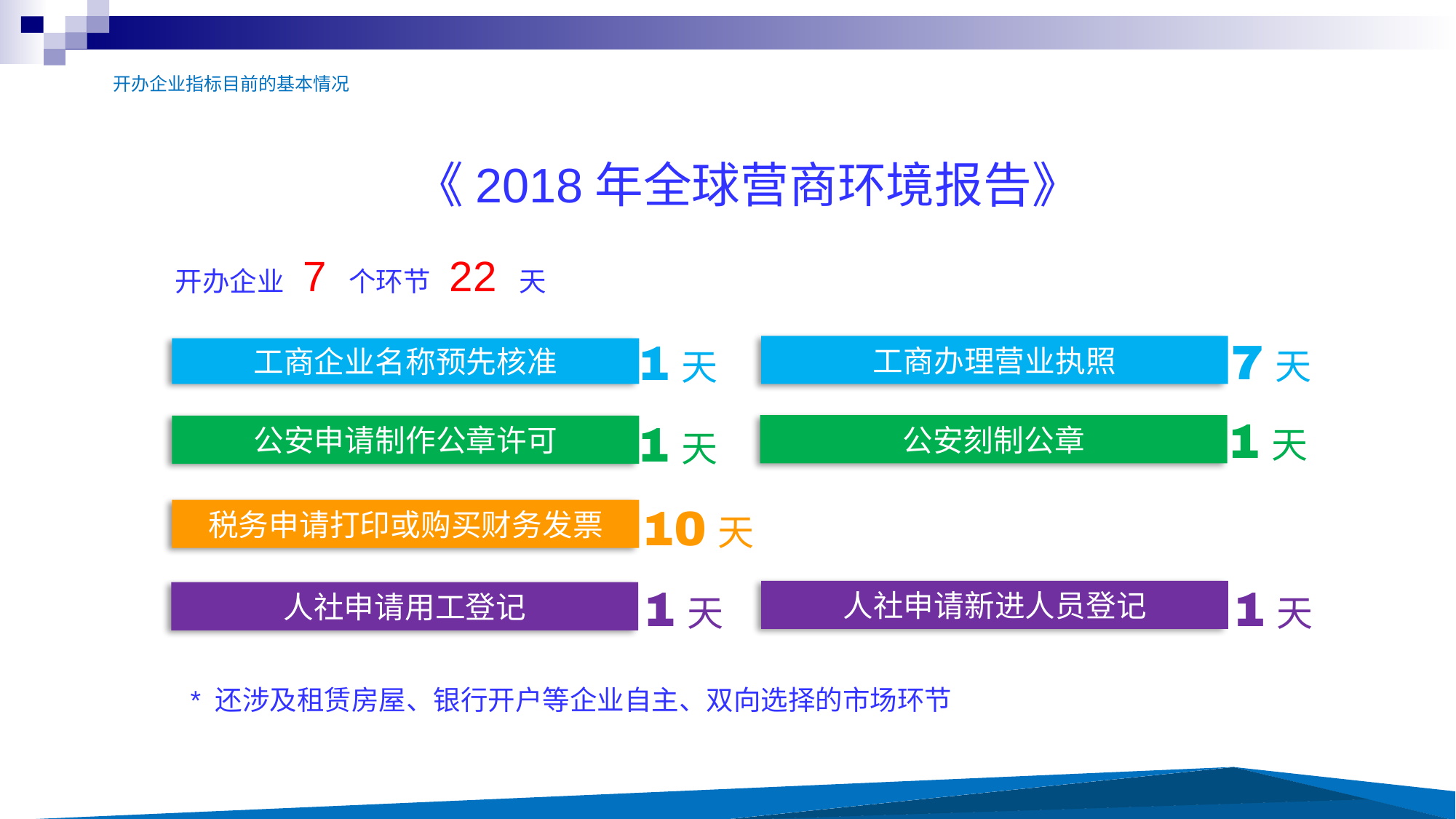

开办企业指标目前的基本情况
《2018年全球营商环境报告》
开办企业  7 个环节  22 天
7天
工商办理营业执照
1天
工商企业名称预先核准
1天
公安刻制公章
1天
公安申请制作公章许可
10天
税务申请打印或购买财务发票
1天
人社申请用工登记
1天
人社申请新进人员登记
* 还涉及租赁房屋、银行开户等企业自主、双向选择的市场环节